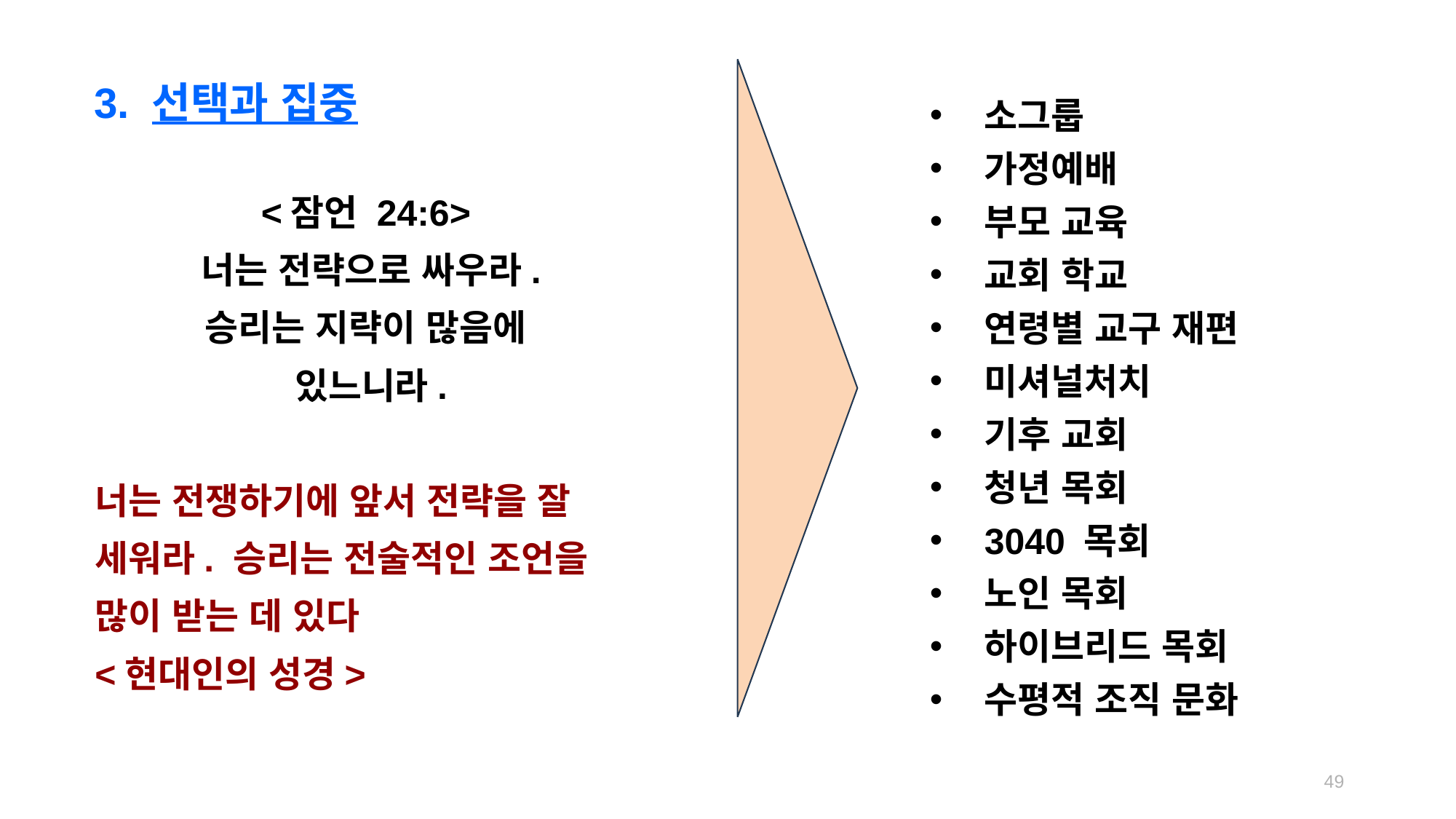

# 3. 선택과 집중
소그룹
가정예배
부모 교육
교회 학교
연령별 교구 재편
미셔널처치
기후 교회
청년 목회
3040 목회
노인 목회
하이브리드 목회
수평적 조직 문화
<잠언 24:6>
너는 전략으로 싸우라.
승리는 지략이 많음에
있느니라.

너는 전쟁하기에 앞서 전략을 잘 세워라. 승리는 전술적인 조언을 많이 받는 데 있다
<현대인의 성경>

49